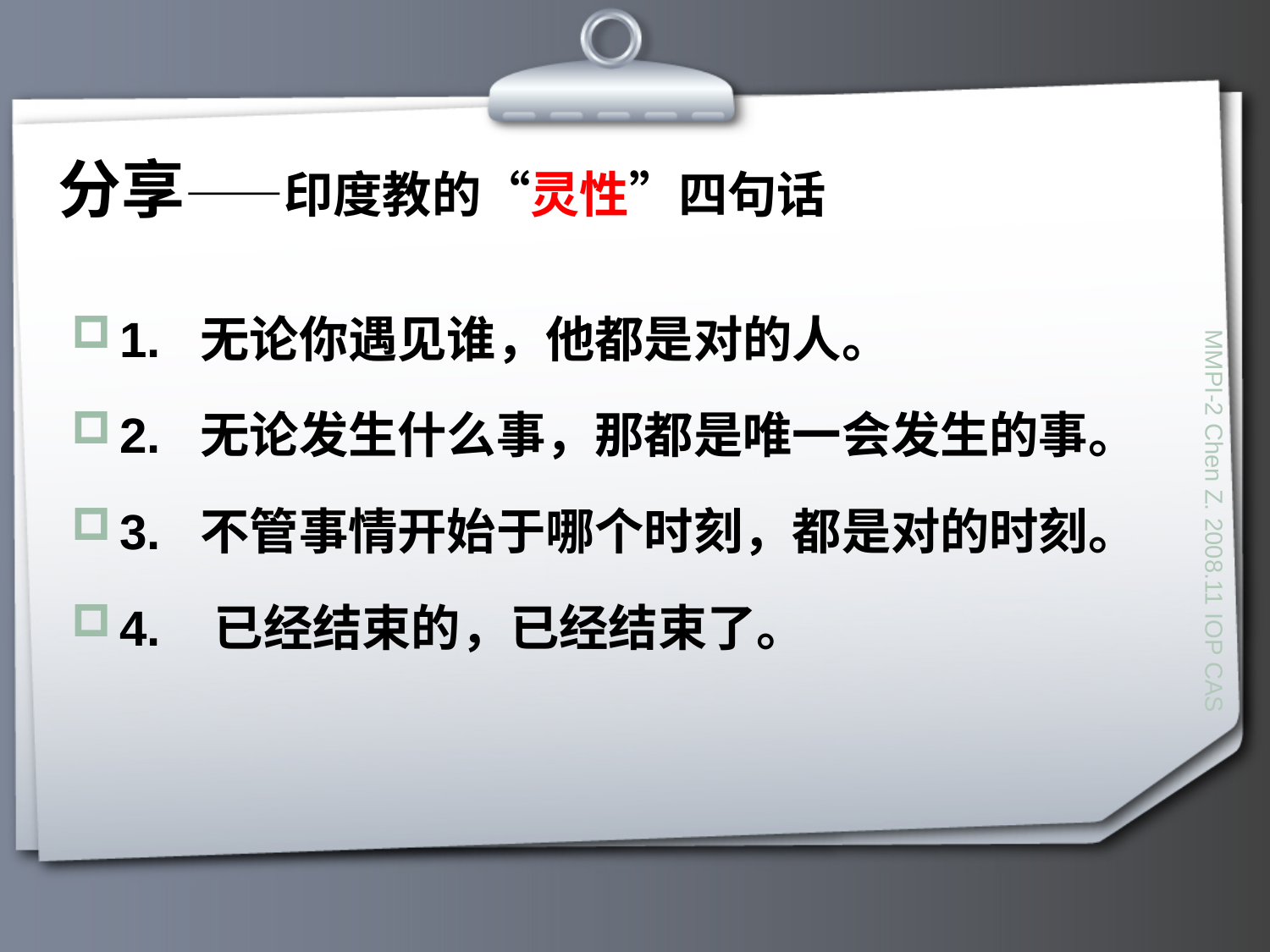

# 分享——印度教的“灵性”四句话
1.  无论你遇见谁，他都是对的人。
2.  无论发生什么事，那都是唯一会发生的事。
3.  不管事情开始于哪个时刻，都是对的时刻。
4.   已经结束的，已经结束了。